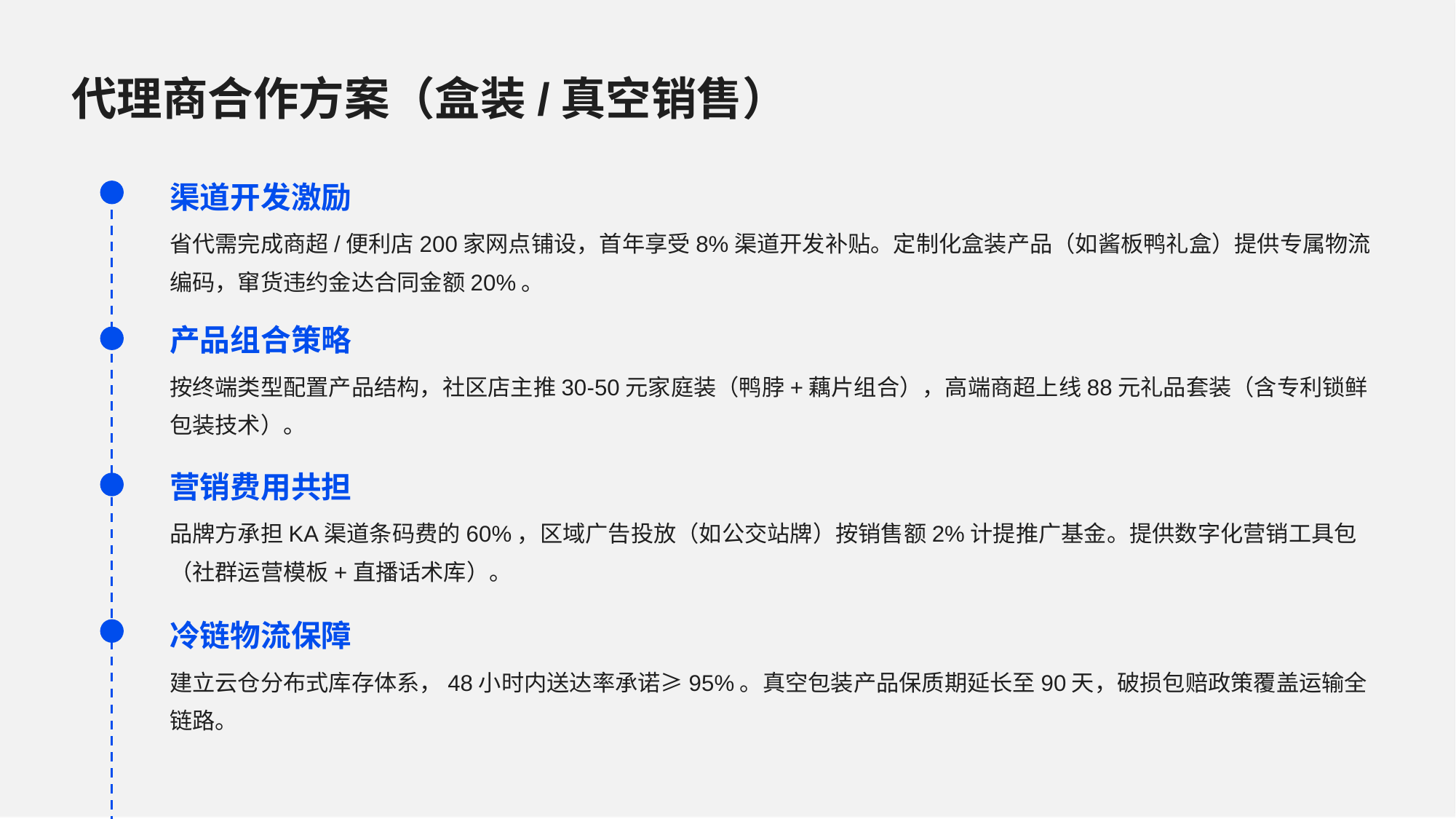

代理商合作方案（盒装/真空销售）
渠道开发激励

省代需完成商超/便利店200家网点铺设，首年享受8%渠道开发补贴。定制化盒装产品（如酱板鸭礼盒）提供专属物流编码，窜货违约金达合同金额20%。
产品组合策略

按终端类型配置产品结构，社区店主推30-50元家庭装（鸭脖+藕片组合），高端商超上线88元礼品套装（含专利锁鲜包装技术）。
营销费用共担

品牌方承担KA渠道条码费的60%，区域广告投放（如公交站牌）按销售额2%计提推广基金。提供数字化营销工具包（社群运营模板+直播话术库）。
冷链物流保障

建立云仓分布式库存体系，48小时内送达率承诺≥95%。真空包装产品保质期延长至90天，破损包赔政策覆盖运输全链路。